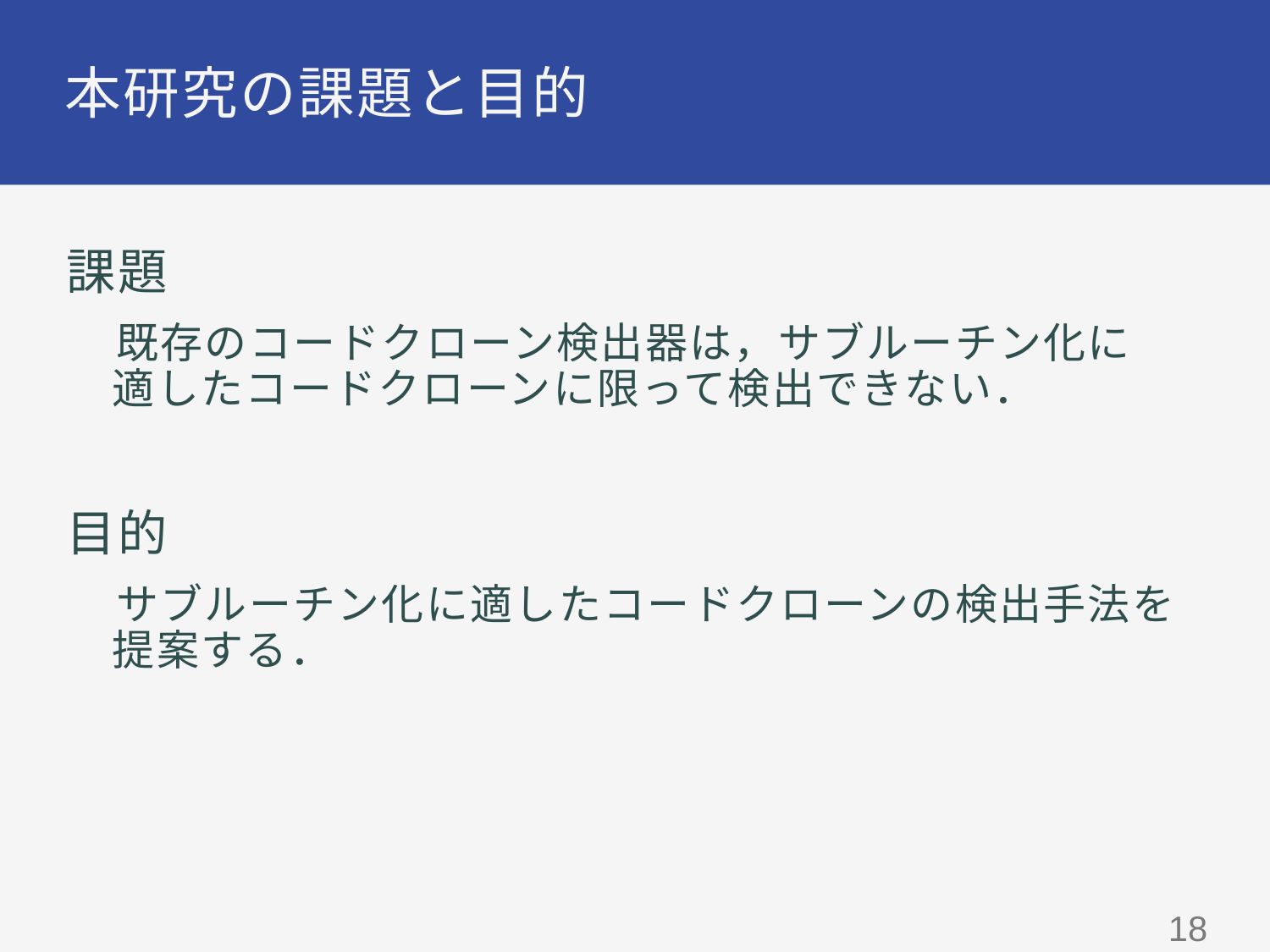

# 本研究の課題と目的
課題
既存のコードクローン検出器は，サブルーチン化に
適したコードクローンに限って検出できない．

目的
サブルーチン化に適したコードクローンの検出手法を
提案する．
18